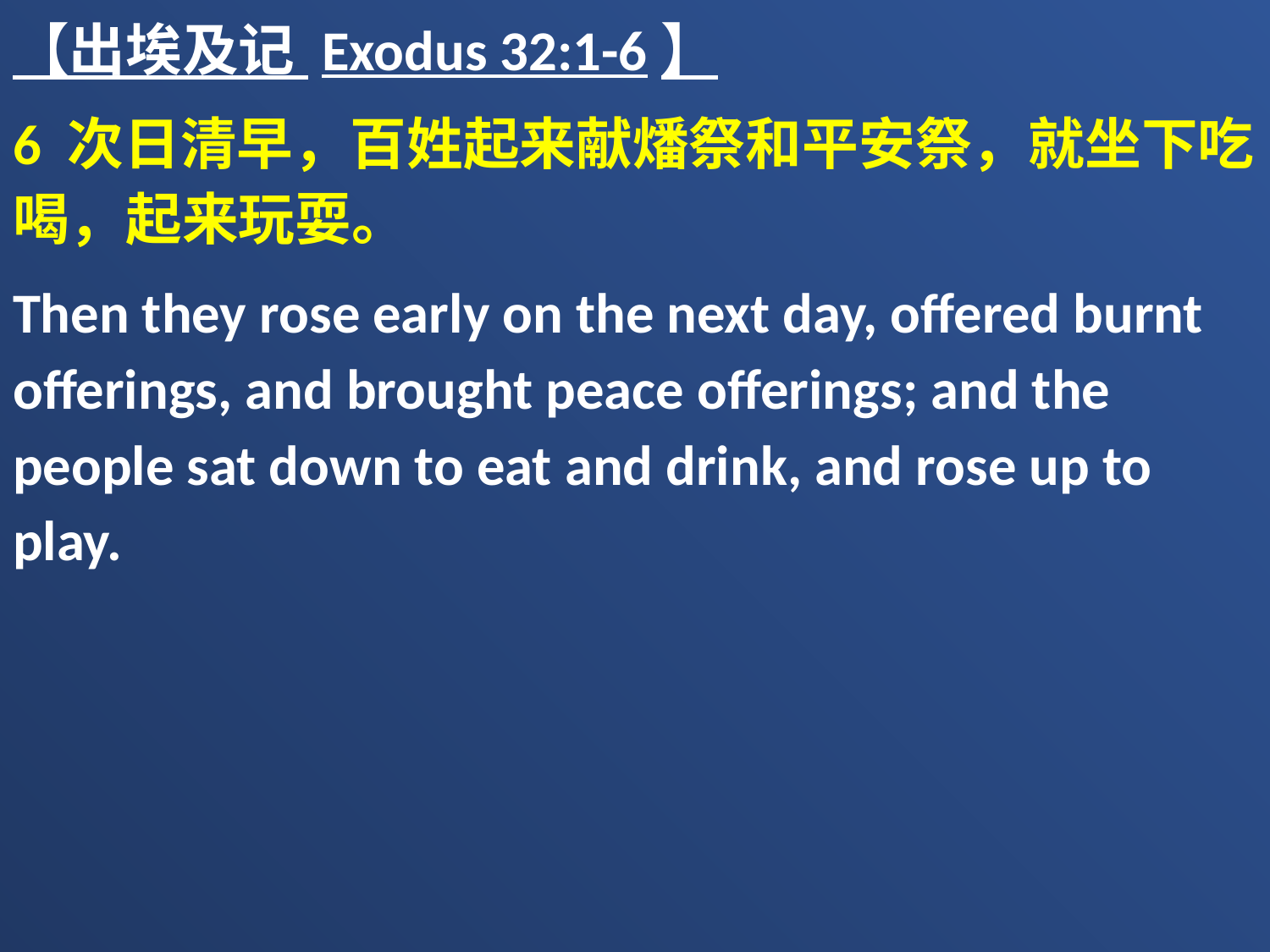

【出埃及记 Exodus 32:1-6】
6 次日清早，百姓起来献燔祭和平安祭，就坐下吃喝，起来玩耍。
Then they rose early on the next day, offered burnt offerings, and brought peace offerings; and the people sat down to eat and drink, and rose up to play.